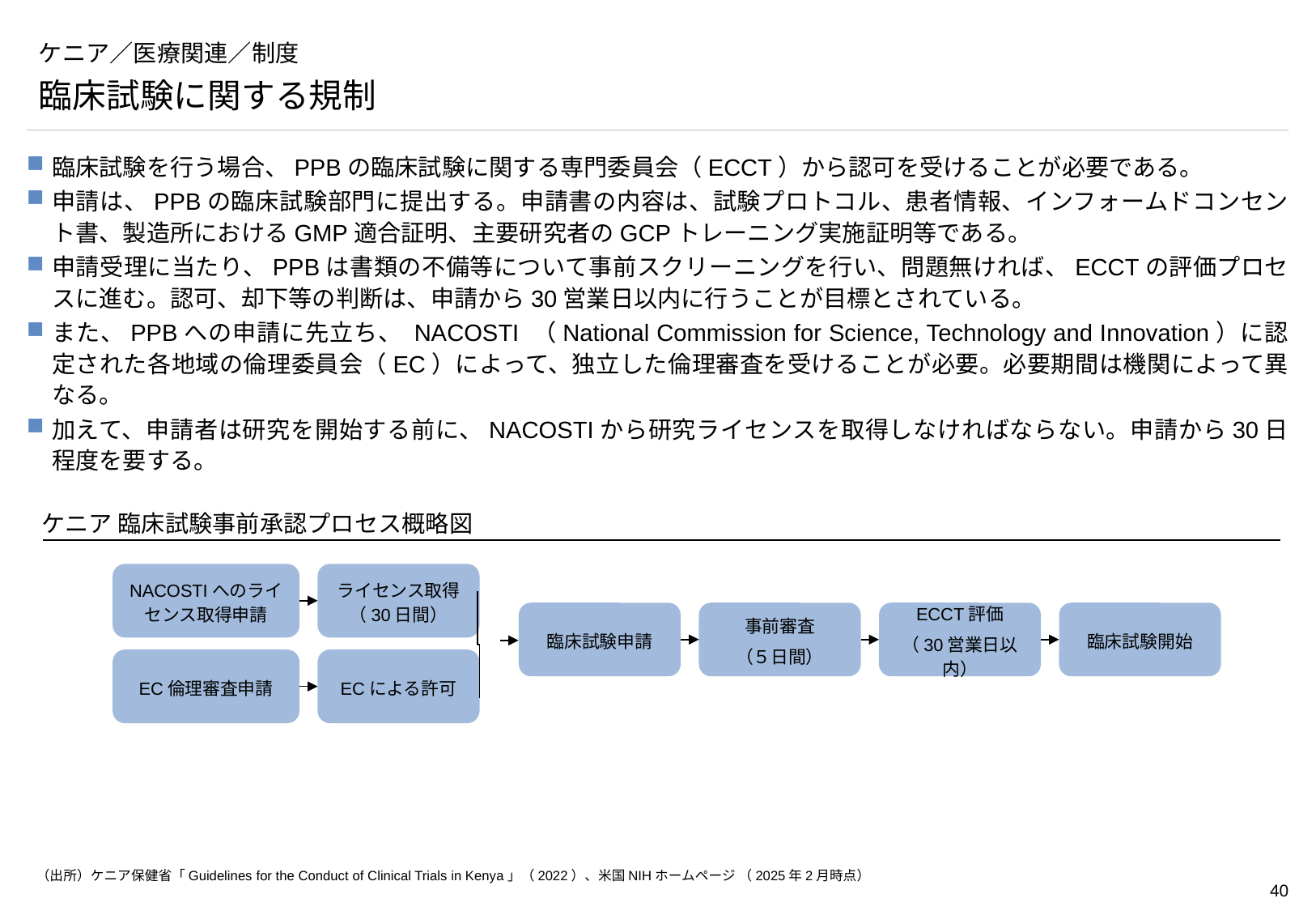

# ケニア／医療関連／制度
臨床試験に関する規制
臨床試験を行う場合、PPBの臨床試験に関する専門委員会（ECCT）から認可を受けることが必要である。
申請は、PPBの臨床試験部門に提出する。申請書の内容は、試験プロトコル、患者情報、インフォームドコンセント書、製造所におけるGMP適合証明、主要研究者のGCPトレーニング実施証明等である。
申請受理に当たり、PPBは書類の不備等について事前スクリーニングを行い、問題無ければ、ECCTの評価プロセスに進む。認可、却下等の判断は、申請から30営業日以内に行うことが目標とされている。
また、PPBへの申請に先立ち、 NACOSTI （National Commission for Science, Technology and Innovation）に認定された各地域の倫理委員会（EC）によって、独立した倫理審査を受けることが必要。必要期間は機関によって異なる。
加えて、申請者は研究を開始する前に、NACOSTIから研究ライセンスを取得しなければならない。申請から30日程度を要する。
ケニア 臨床試験事前承認プロセス概略図
NACOSTIへのライセンス取得申請
ライセンス取得（30日間）
臨床試験申請
事前審査
（５日間）
ECCT評価
（30営業日以内）
臨床試験開始
EC倫理審査申請
ECによる許可
（出所）ケニア保健省「Guidelines for the Conduct of Clinical Trials in Kenya」（2022）、米国NIHホームページ （2025年2月時点）